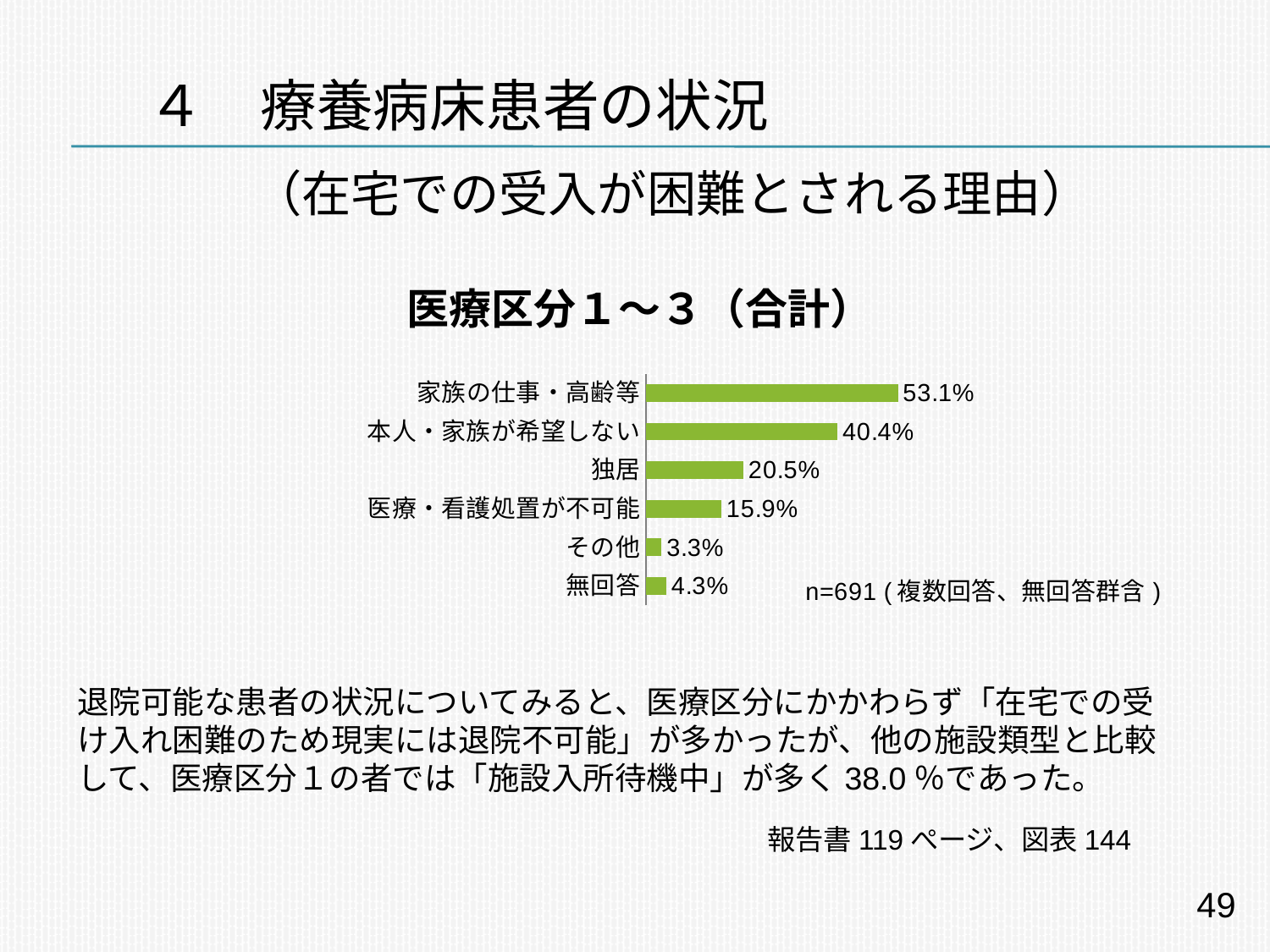

# ４　療養病床患者の状況
（在宅での受入が困難とされる理由）
医療区分１～３（合計）

### Chart

| Category | 合計 |
|---|---|
| 無回答 | 0.04341534008683069 |
| その他 | 0.0332850940665702 |
| 医療・看護処置が不可能 | 0.1591895803183792 |
| 独居 | 0.20549927641099983 |
| 本人・家族が希望しない | 0.4037626628075253 |
| 家族の仕事・高齢等 | 0.5311143270622245 |
退院可能な患者の状況についてみると、医療区分にかかわらず「在宅での受け入れ困難のため現実には退院不可能」が多かったが、他の施設類型と比較して、医療区分１の者では「施設入所待機中」が多く38.0％であった。
報告書119ぺージ、図表144
49